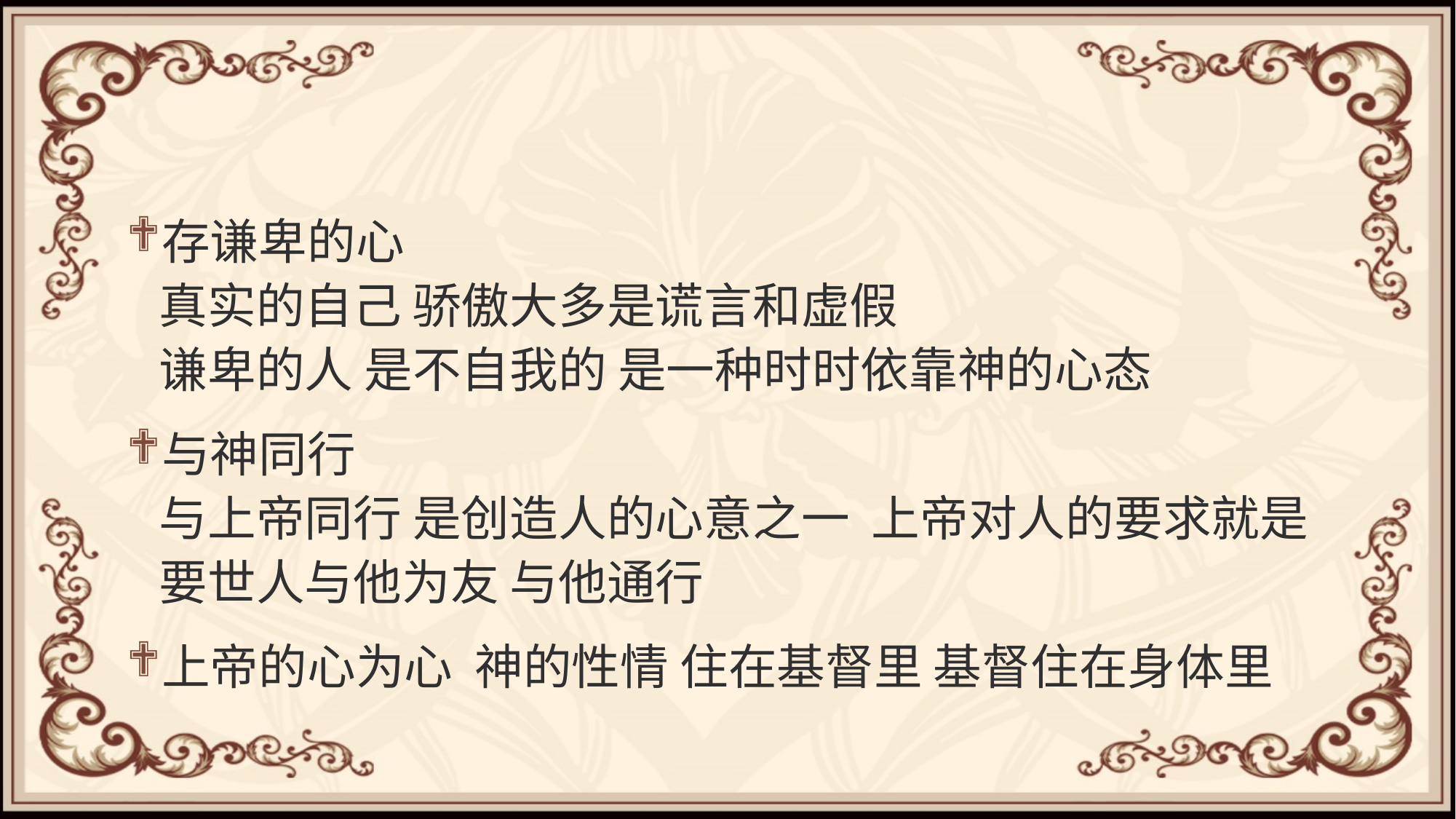

#
存谦卑的心
真实的自己 骄傲大多是谎言和虚假
谦卑的人 是不自我的 是一种时时依靠神的心态
与神同行
与上帝同行 是创造人的心意之一  上帝对人的要求就是要世人与他为友 与他通行
上帝的心为心  神的性情 住在基督里 基督住在身体里